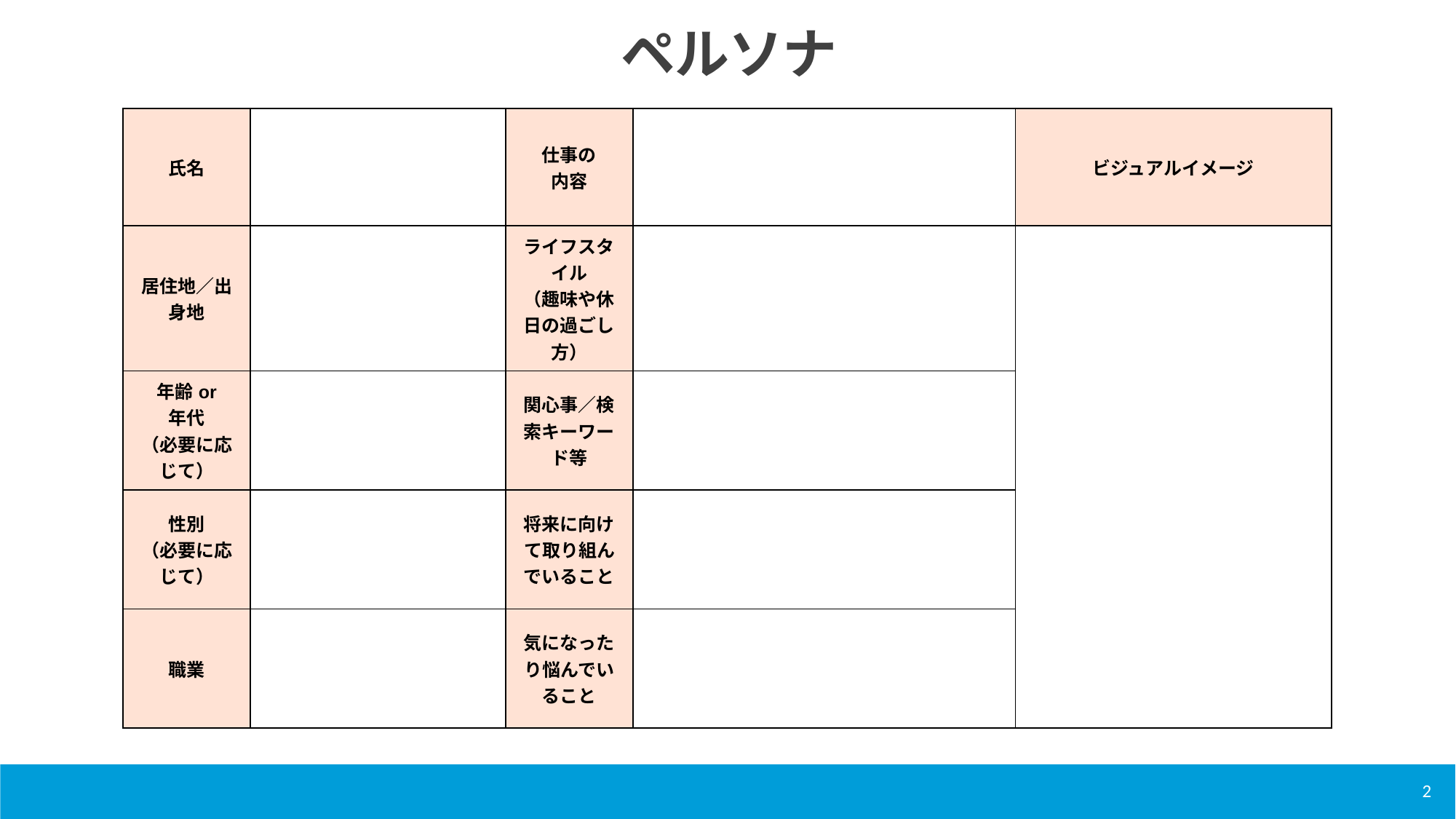

# ペルソナ
| 氏名 |  | 仕事の 内容 |  | ビジュアルイメージ |
| --- | --- | --- | --- | --- |
| 居住地／出身地 |  | ライフスタイル （趣味や休日の過ごし方） |  |  |
| 年齢or 年代 （必要に応じて） |  | 関心事／検索キーワード等 |  |  |
| 性別 （必要に応じて） |  | 将来に向けて取り組んでいること |  |  |
| 職業 |  | 気になったり悩んでいること |  |  |
2